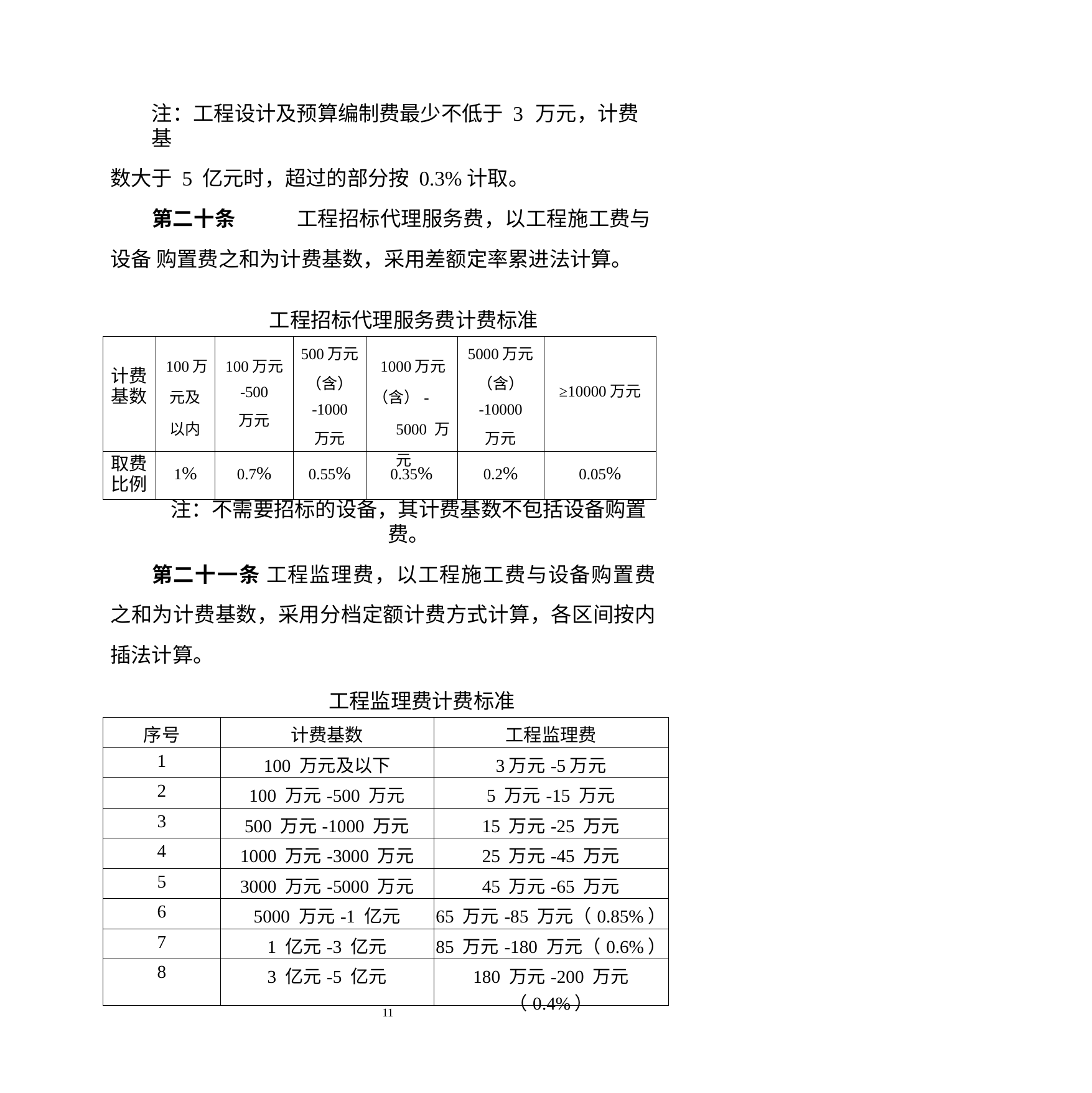

注：工程设计及预算编制费最少不低于 3 万元，计费基
数大于 5 亿元时，超过的部分按 0.3%计取。
第二十条	工程招标代理服务费，以工程施工费与设备 购置费之和为计费基数，采用差额定率累进法计算。

工程招标代理服务费计费标准
| 计费 基数 | 100万 元及 以内 | 100万元 -500 万元 | 500万元 （含） -1000 万元 | 1000万元 （含）-5000 万元 | 5000万元 （含） -10000 万元 | ≥10000万元 |
| --- | --- | --- | --- | --- | --- | --- |
| 取费 比例 | 1% | 0.7% | 0.55% | 0.35% | 0.2% | 0.05% |
注：不需要招标的设备，其计费基数不包括设备购置费。
第二十一条 工程监理费，以工程施工费与设备购置费 之和为计费基数，采用分档定额计费方式计算，各区间按内 插法计算。

工程监理费计费标准
| 序号 | 计费基数 | 工程监理费 |
| --- | --- | --- |
| 1 | 100 万元及以下 | 3万元-5万元 |
| 2 | 100 万元-500 万元 | 5 万元-15 万元 |
| 3 | 500 万元-1000 万元 | 15 万元-25 万元 |
| 4 | 1000 万元-3000 万元 | 25 万元-45 万元 |
| 5 | 3000 万元-5000 万元 | 45 万元-65 万元 |
| 6 | 5000 万元-1 亿元 | 65 万元-85 万元（0.85%） |
| 7 | 1 亿元-3 亿元 | 85 万元-180 万元（0.6%） |
| 8 | 3 亿元-5 亿元 | 180 万元-200 万元（0.4%） |
11